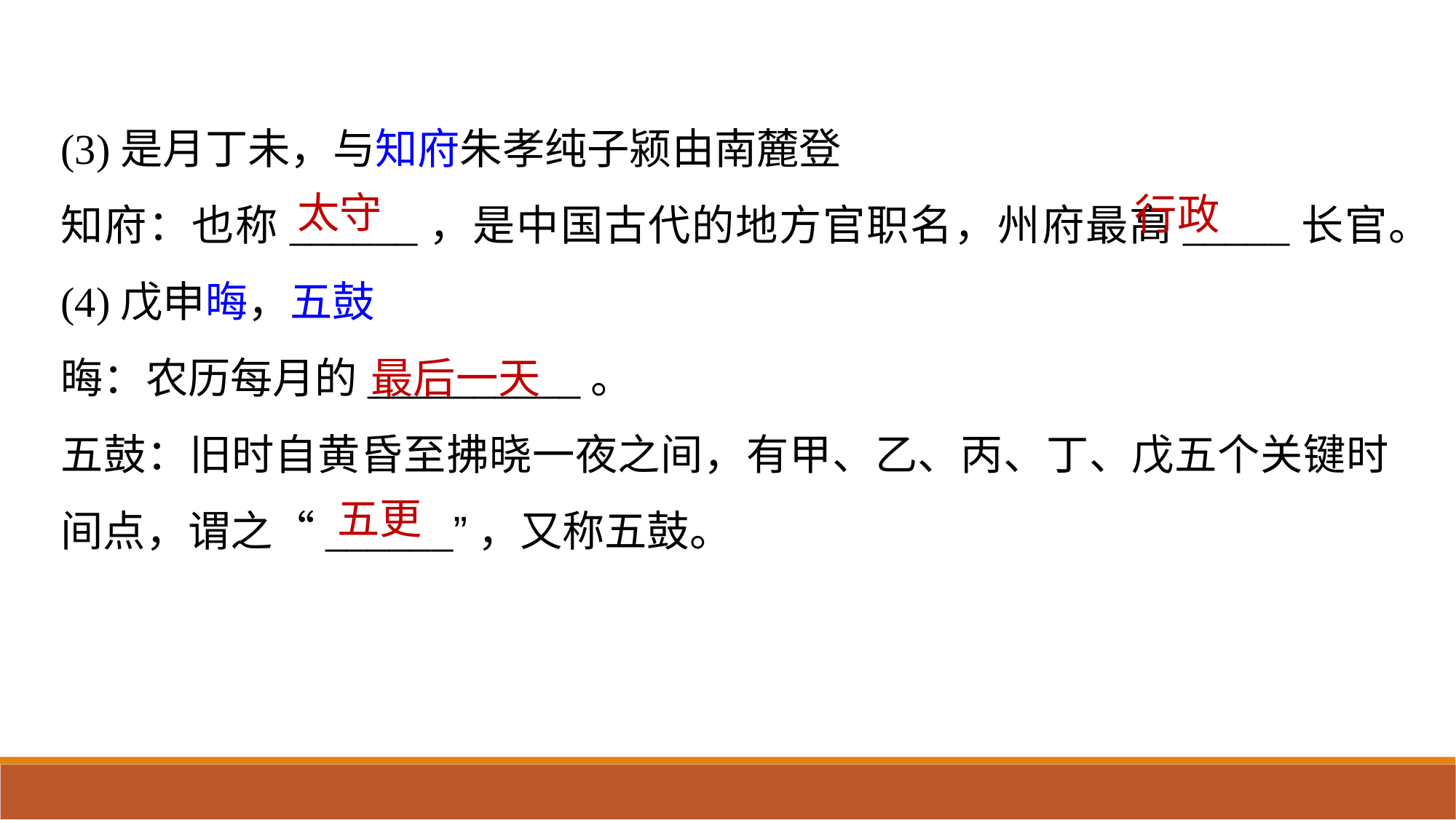

(3)是月丁未，与知府朱孝纯子颍由南麓登
知府：也称______，是中国古代的地方官职名，州府最高_____长官。
(4)戊申晦，五鼓
晦：农历每月的__________。
五鼓：旧时自黄昏至拂晓一夜之间，有甲、乙、丙、丁、戊五个关键时间点，谓之“______”，又称五鼓。
太守
行政
最后一天
五更